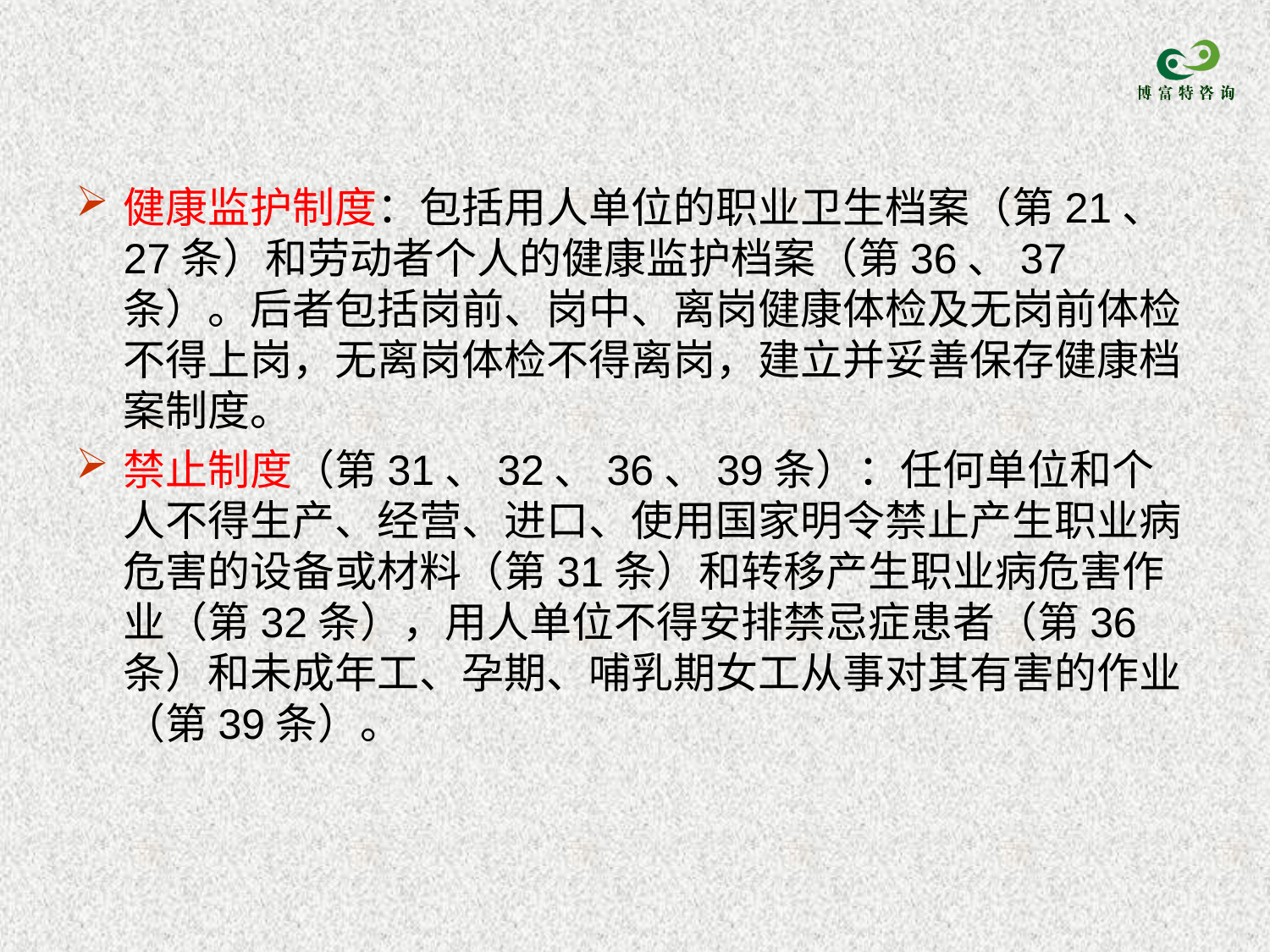

#
健康监护制度：包括用人单位的职业卫生档案（第21、27条）和劳动者个人的健康监护档案（第36、37条）。后者包括岗前、岗中、离岗健康体检及无岗前体检不得上岗，无离岗体检不得离岗，建立并妥善保存健康档案制度。
禁止制度（第31、32、36、39条）：任何单位和个人不得生产、经营、进口、使用国家明令禁止产生职业病危害的设备或材料（第31条）和转移产生职业病危害作业（第32条），用人单位不得安排禁忌症患者（第36条）和未成年工、孕期、哺乳期女工从事对其有害的作业（第39条）。